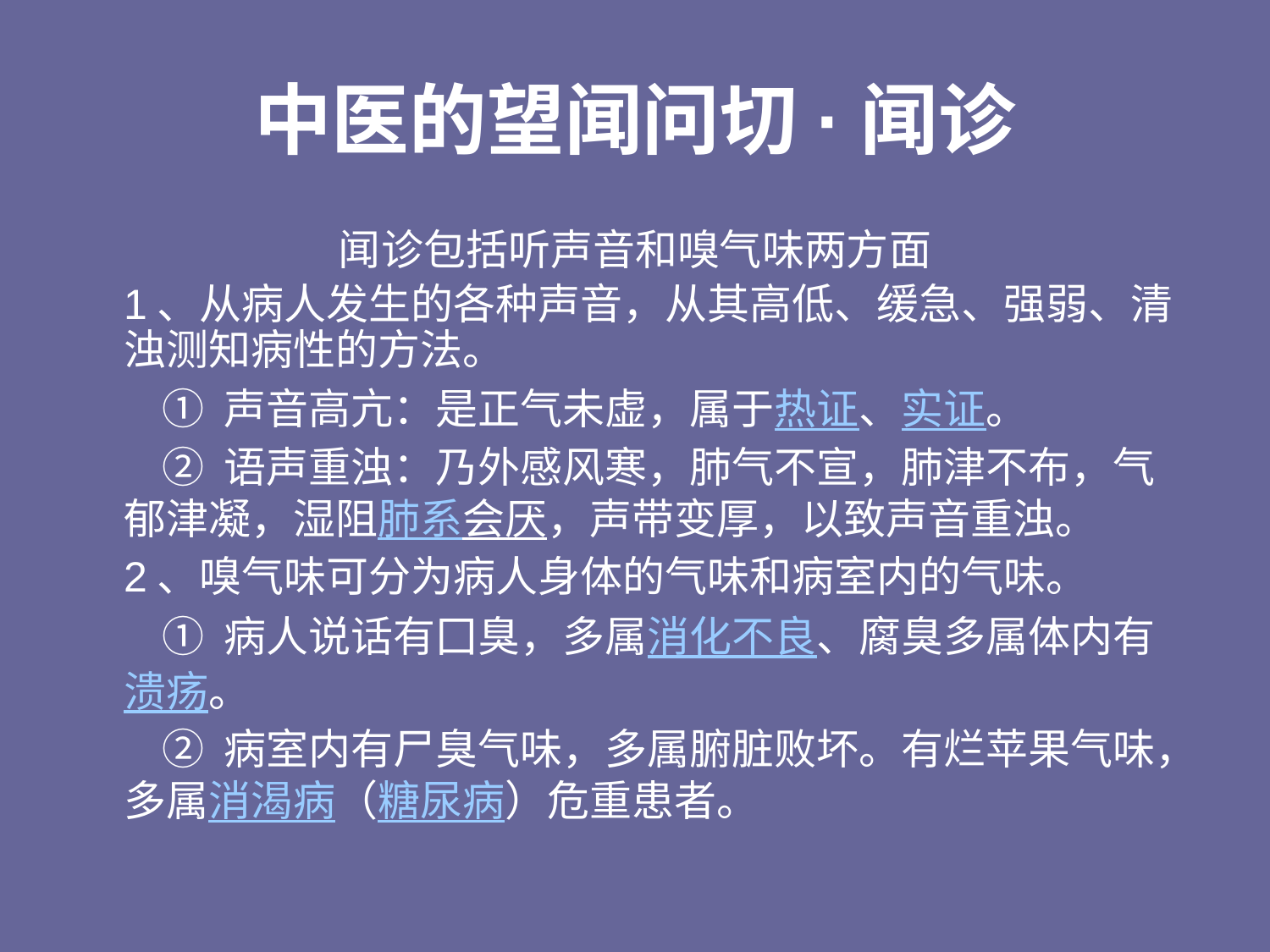

# 中医的望闻问切·闻诊
闻诊包括听声音和嗅气味两方面
    1、从病人发生的各种声音，从其高低、缓急、强弱、清浊测知病性的方法。
         ① 声音高亢：是正气未虚，属于热证、实证。
         ② 语声重浊：乃外感风寒，肺气不宣，肺津不布，气郁津凝，湿阻肺系会厌，声带变厚，以致声音重浊。
    2、嗅气味可分为病人身体的气味和病室内的气味。
         ① 病人说话有囗臭，多属消化不良、腐臭多属体内有溃疡。
         ② 病室内有尸臭气味，多属腑脏败坏。有烂苹果气味，多属消渴病（糖尿病）危重患者。